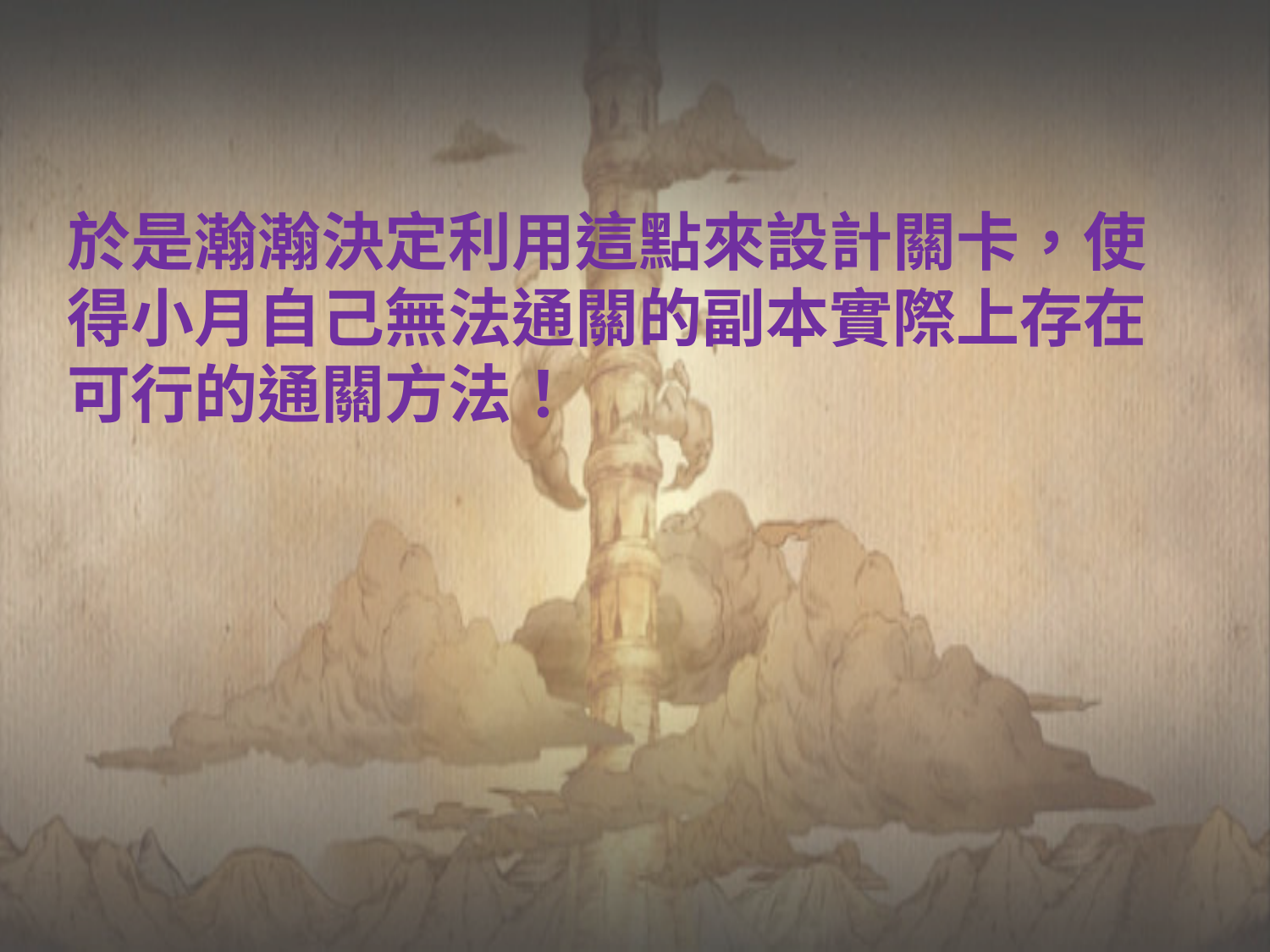

於是瀚瀚決定利用這點來設計關卡，使得小月自己無法通關的副本實際上存在可行的通關方法！